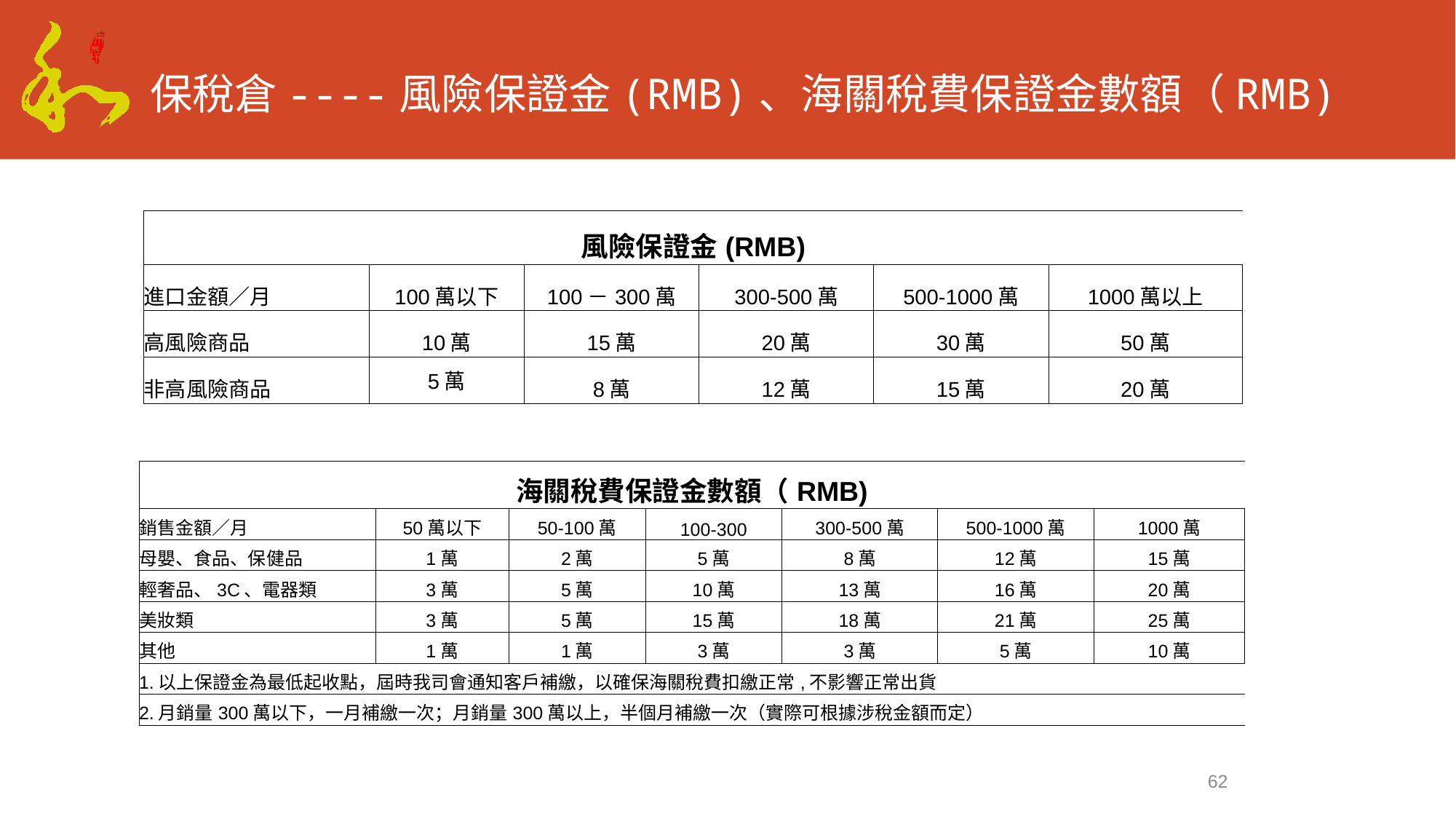

# 保稅倉----風險保證金(RMB)、海關稅費保證金數額（RMB)
| 風險保證金(RMB) |  |  |  |  |  |
| --- | --- | --- | --- | --- | --- |
| 進口金額／月 | 100萬以下 | 100－300萬 | 300-500萬 | 500-1000萬 | 1000萬以上 |
| 高風險商品 | 10萬 | 15萬 | 20萬 | 30萬 | 50萬 |
| 非高風險商品 | 5萬 | 8萬 | 12萬 | 15萬 | 20萬 |
| 海關稅費保證金數額（RMB) |  |  |  |  |  |  |
| --- | --- | --- | --- | --- | --- | --- |
| 銷售金額／月 | 50萬以下 | 50-100萬 | 100-300 | 300-500萬 | 500-1000萬 | 1000萬 |
| 母嬰、食品、保健品 | 1萬 | 2萬 | 5萬 | 8萬 | 12萬 | 15萬 |
| 輕奢品、3C、電器類 | 3萬 | 5萬 | 10萬 | 13萬 | 16萬 | 20萬 |
| 美妝類 | 3萬 | 5萬 | 15萬 | 18萬 | 21萬 | 25萬 |
| 其他 | 1萬 | 1萬 | 3萬 | 3萬 | 5萬 | 10萬 |
| 1.以上保證金為最低起收點，屆時我司會通知客戶補繳，以確保海關稅費扣繳正常,不影響正常出貨 |  |  |  |  |  |  |
| 2.月銷量300萬以下，一月補繳一次；月銷量300萬以上，半個月補繳一次（實際可根據涉稅金額而定） |  |  |  |  |  |  |
62